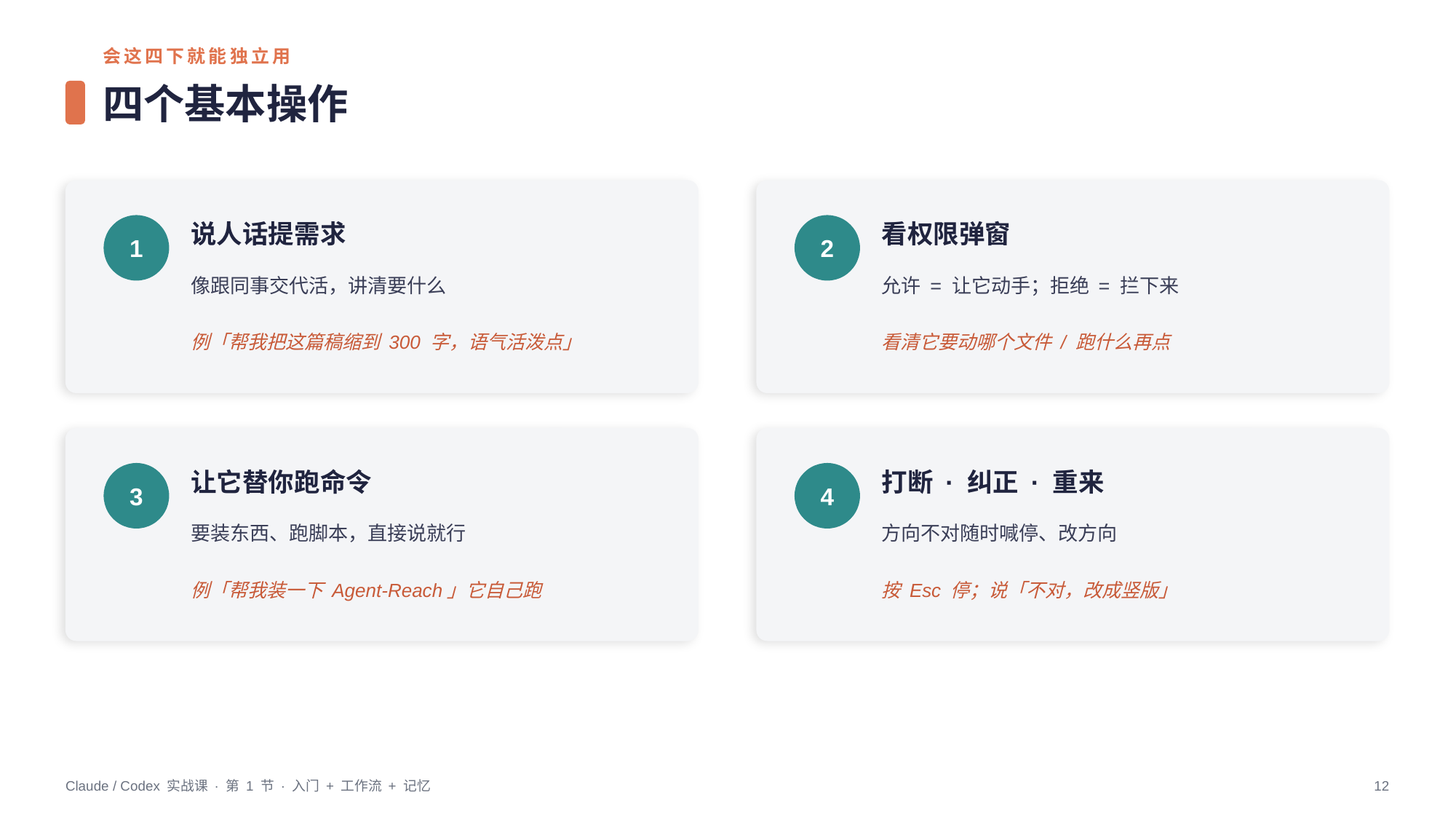

会这四下就能独立用
四个基本操作

说人话提需求
看权限弹窗

1

2
像跟同事交代活，讲清要什么
允许 = 让它动手；拒绝 = 拦下来
例「帮我把这篇稿缩到 300 字，语气活泼点」
看清它要动哪个文件 / 跑什么再点

让它替你跑命令
打断 · 纠正 · 重来

3

4
要装东西、跑脚本，直接说就行
方向不对随时喊停、改方向
例「帮我装一下 Agent-Reach」它自己跑
按 Esc 停；说「不对，改成竖版」
Claude / Codex 实战课 · 第 1 节 · 入门 + 工作流 + 记忆
12